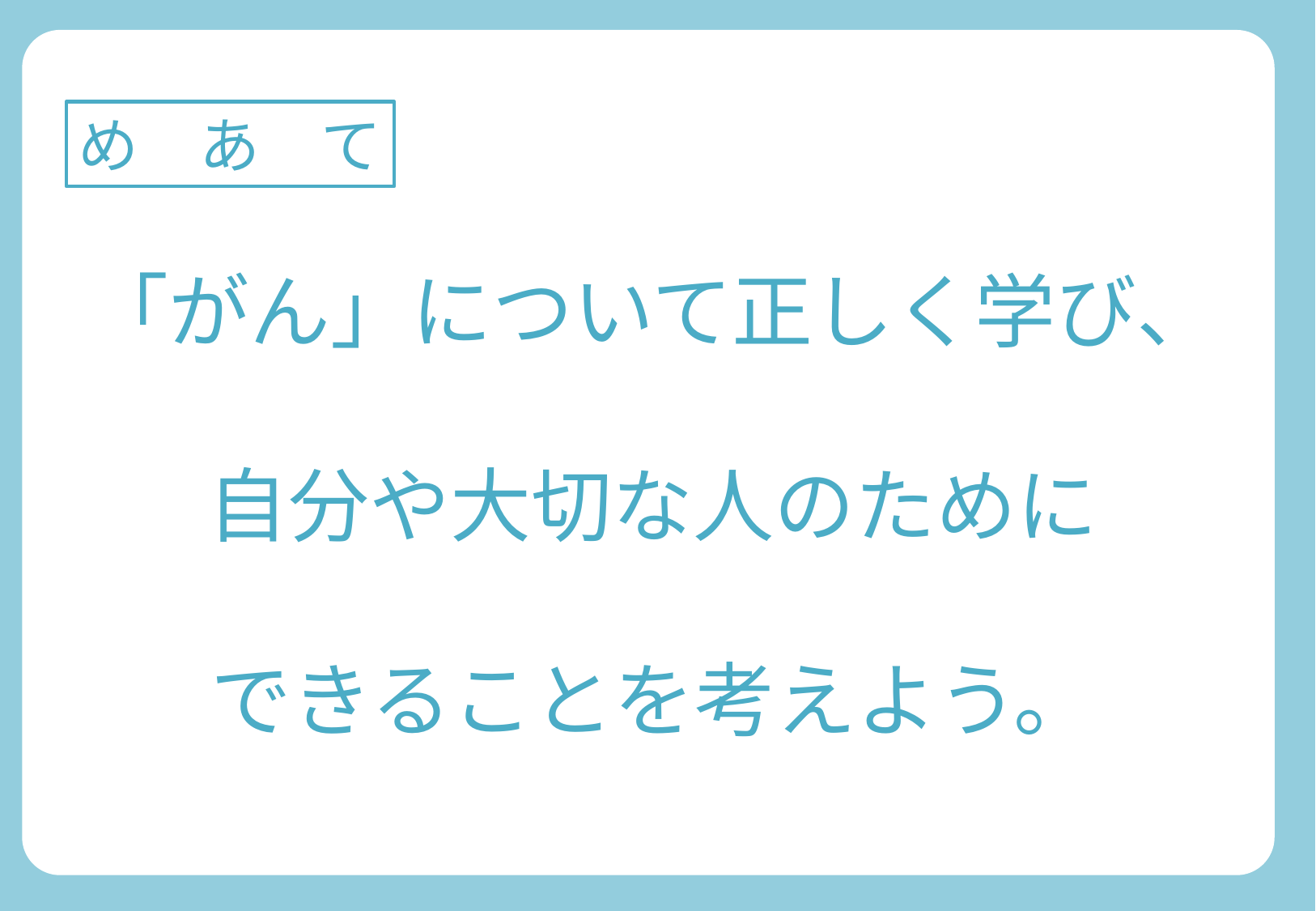

「がん」について正しく学び、
自分や大切な人のために
できることを考えよう。
め　あ　て